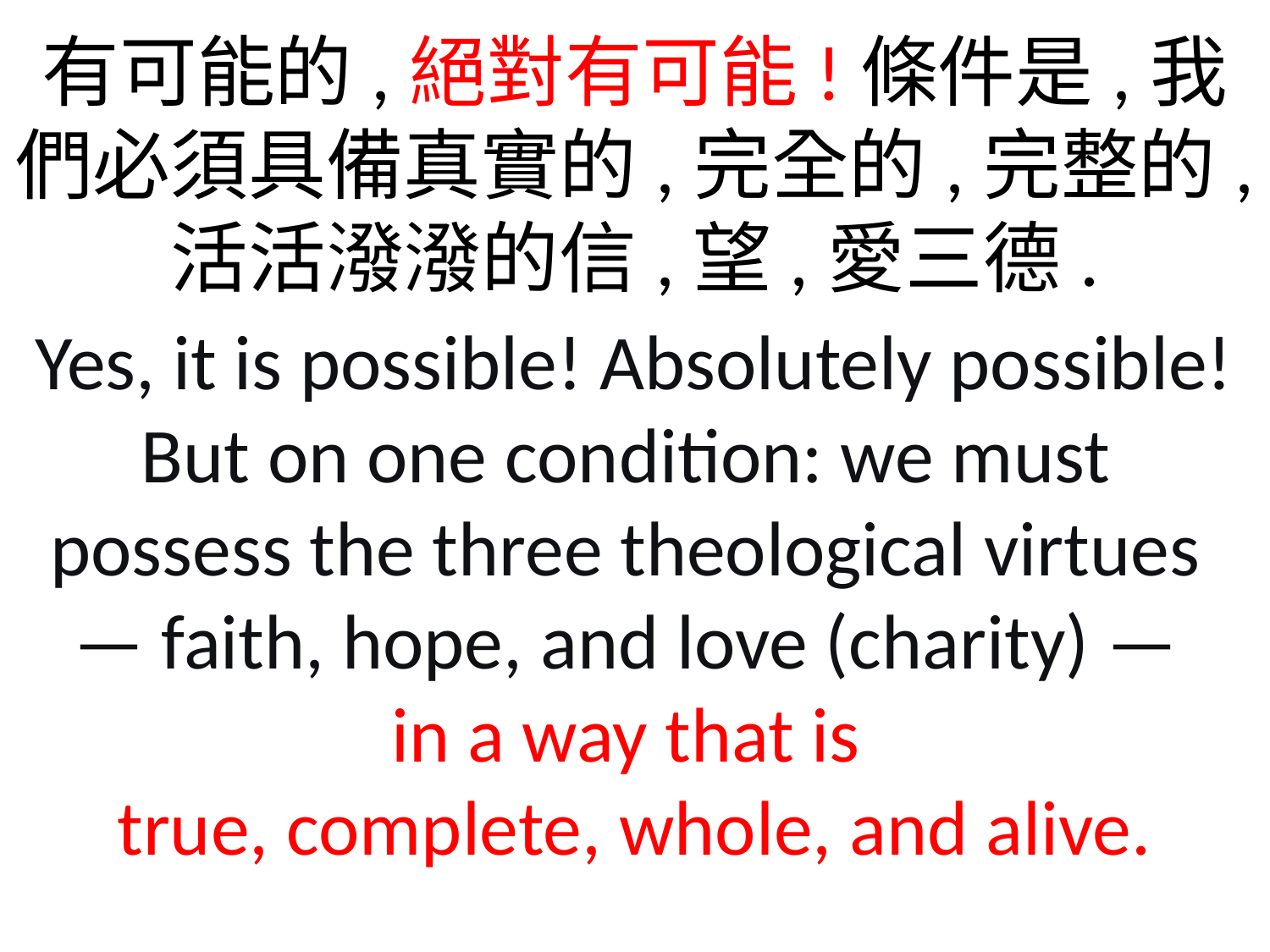

有可能的,絕對有可能!條件是,我們必須具備真實的,完全的,完整的,
活活潑潑的信,望,愛三德.
Yes, it is possible! Absolutely possible! But on one condition: we must
possess the three theological virtues
— faith, hope, and love (charity) —
in a way that is
true, complete, whole, and alive.